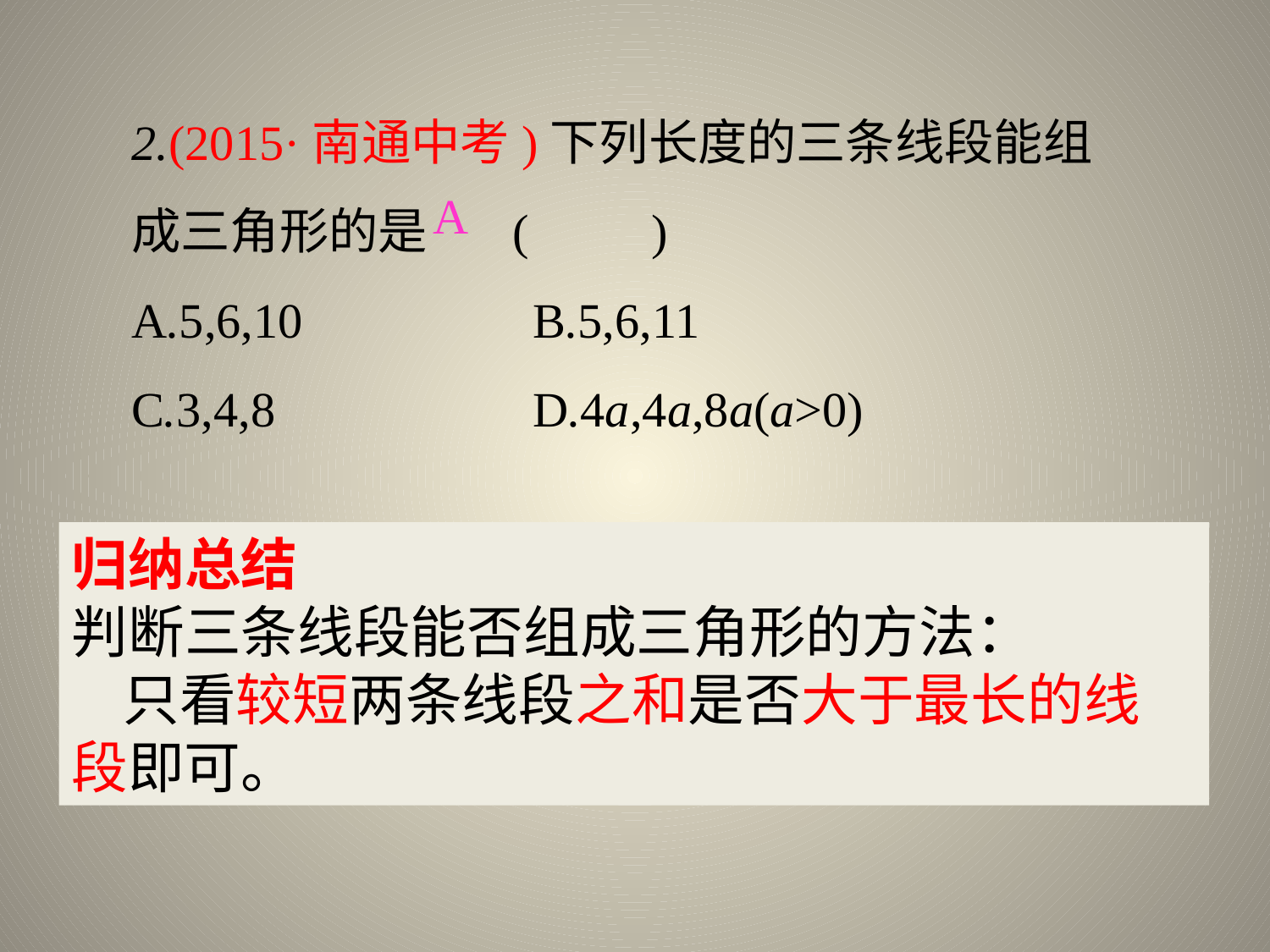

2.(2015·南通中考)下列长度的三条线段能组成三角形的是	(　　)
A.5,6,10	            B.5,6,11
C.3,4,8	            D.4a,4a,8a(a>0)
A
归纳总结
判断三条线段能否组成三角形的方法：
   只看较短两条线段之和是否大于最长的线段即可。